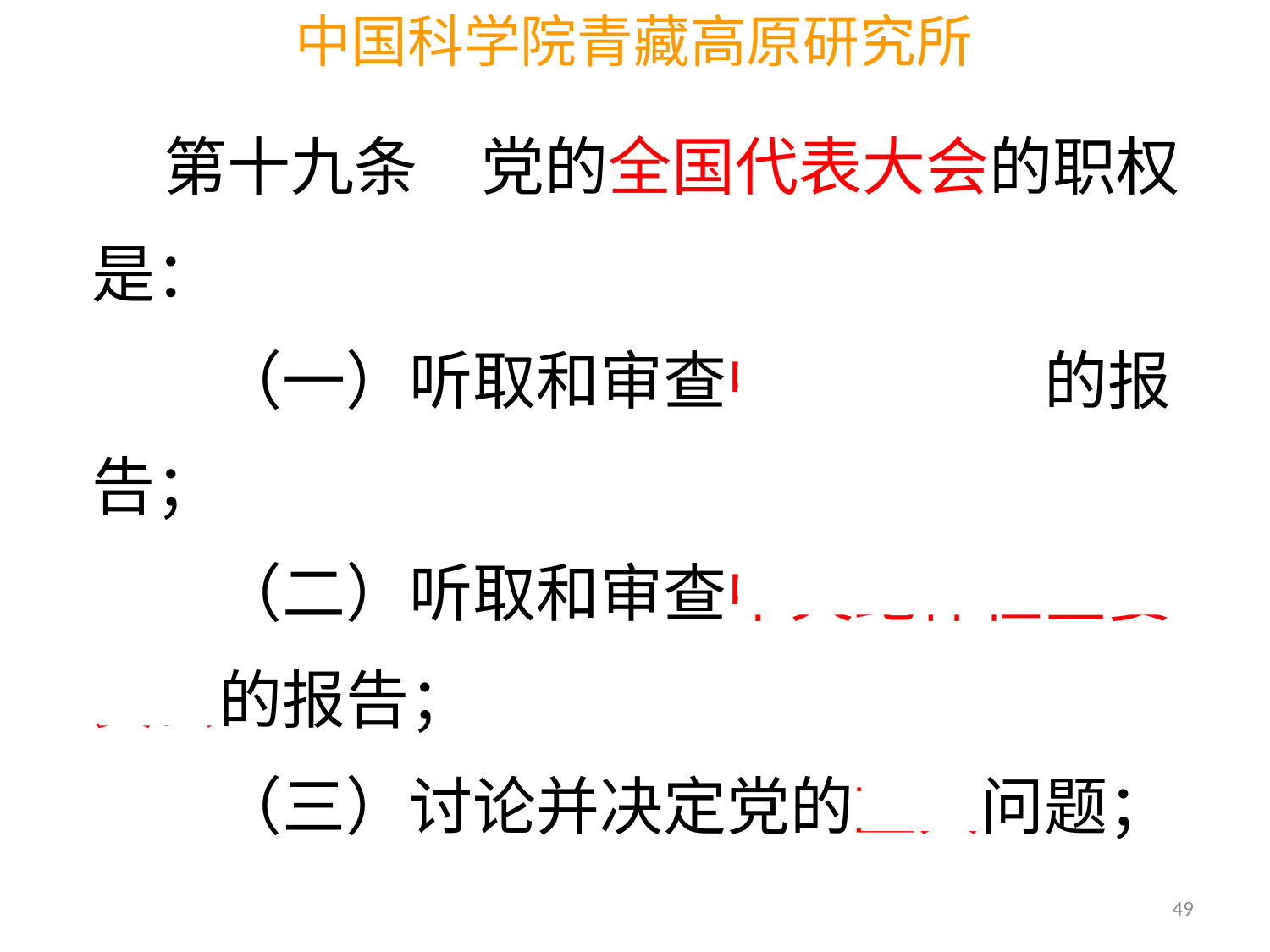

# 第十九条　党的全国代表大会的职权是： 　　（一）听取和审查中央委员会的报告； 　　（二）听取和审查中央纪律检查委员会的报告； 　　（三）讨论并决定党的重大问题；

49